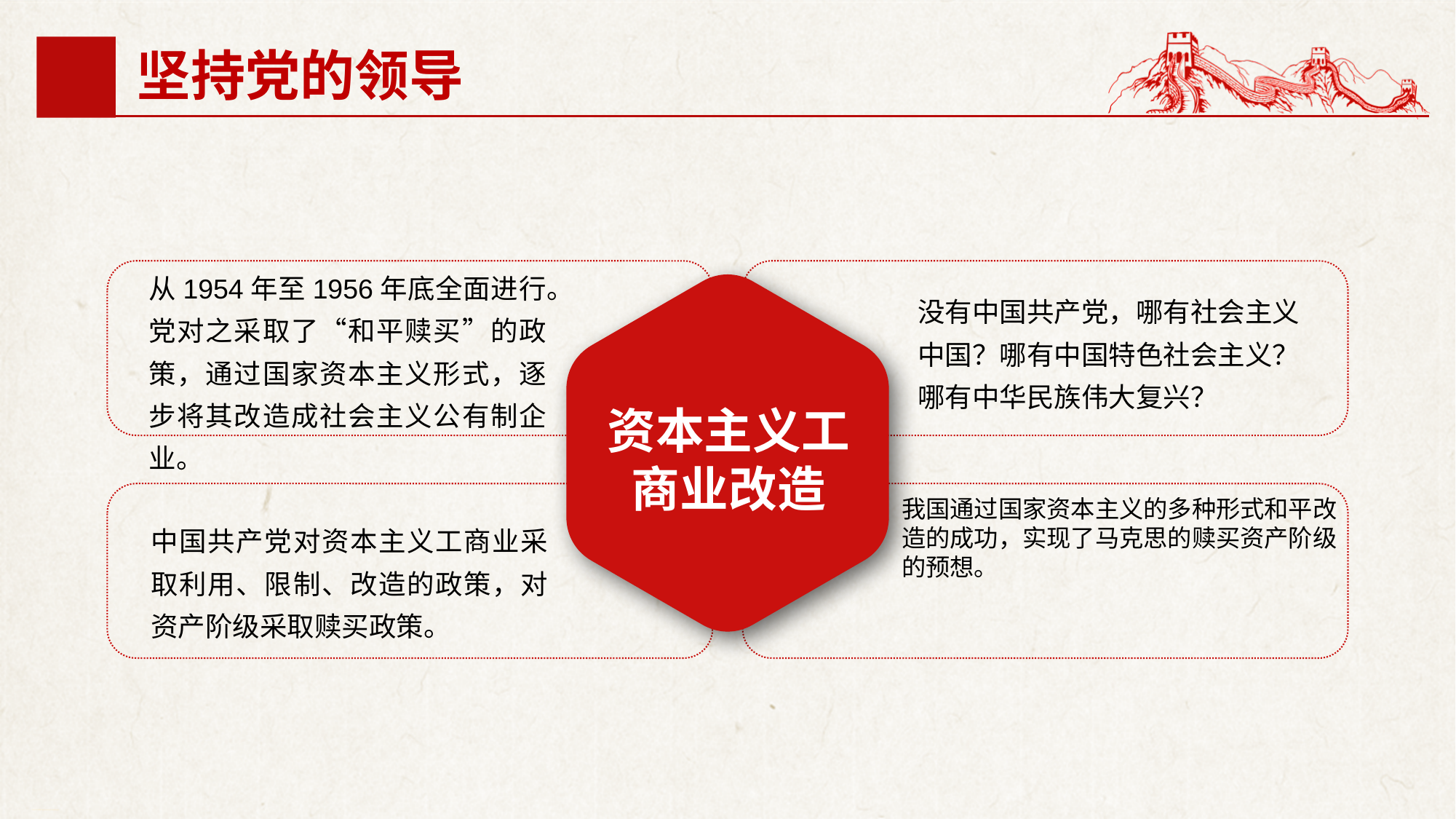

坚持党的领导
从1954年至1956年底全面进行。党对之采取了“和平赎买”的政策，通过国家资本主义形式，逐步将其改造成社会主义公有制企业。

没有中国共产党，哪有社会主义中国？哪有中国特色社会主义？哪有中华民族伟大复兴？
资本主义工商业改造

我国通过国家资本主义的多种形式和平改造的成功，实现了马克思的赎买资产阶级的预想。
中国共产党对资本主义工商业采取利用、限制、改造的政策，对资产阶级采取赎买政策。
行业PPT模板http://www.1ppt.com/hangye/